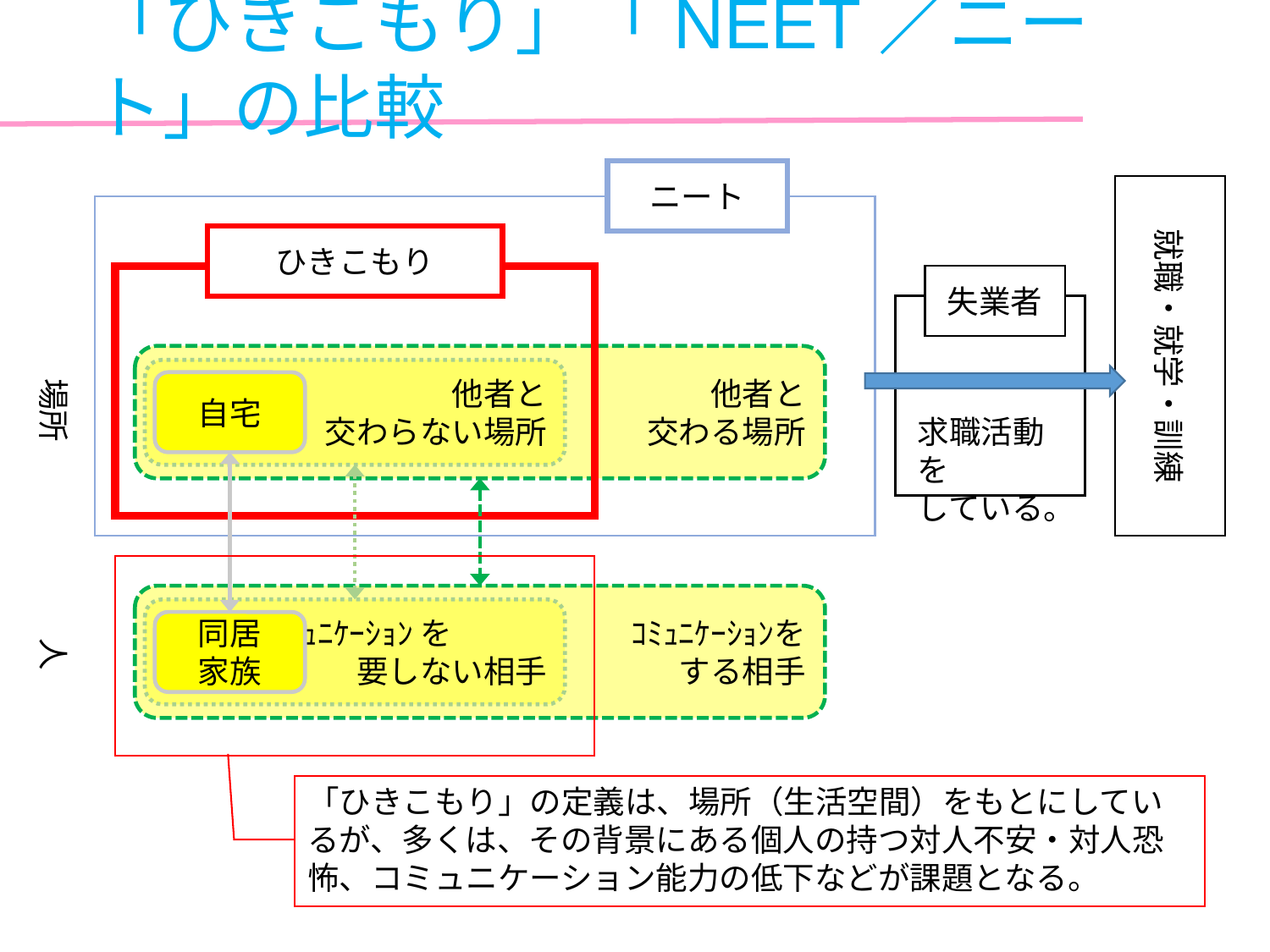

「ひきこもり」「NEET／ニート」の比較
ニート
就職・就学・訓練

ひきこもり

失業者

他者と
交わる場所
他者と
交わらない場所
場所

自宅
求職活動を
している。

ｺﾐｭﾆｹｰｼｮﾝを
する相手
ｺﾐｭﾆｹｰｼｮﾝ を
要しない相手
同居
家族
人
「ひきこもり」の定義は、場所（生活空間）をもとにしているが、多くは、その背景にある個人の持つ対人不安・対人恐怖、コミュニケーション能力の低下などが課題となる。